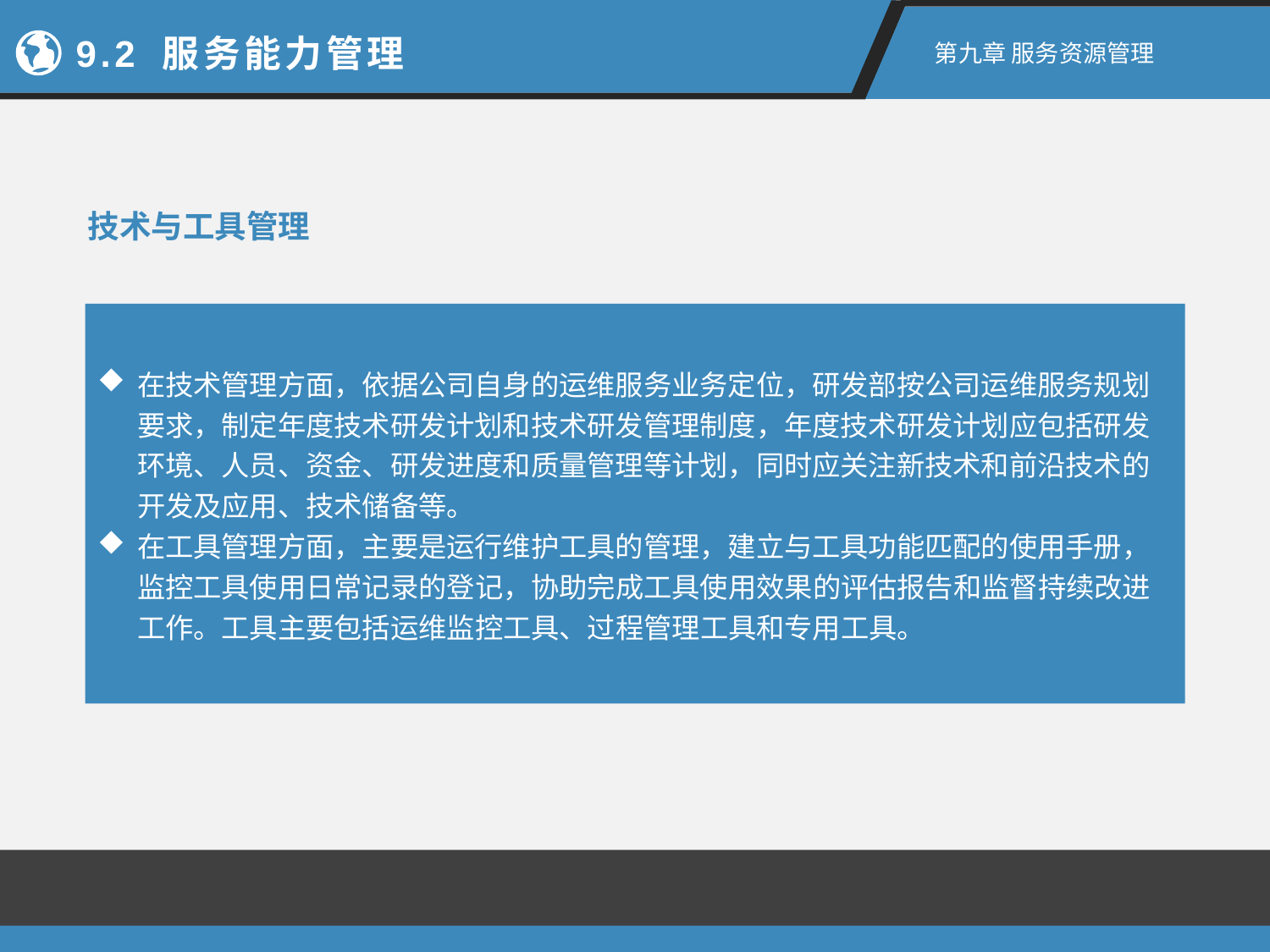

9.2 服务能力管理

第九章 服务资源管理
技术与工具管理
在技术管理方面，依据公司自身的运维服务业务定位，研发部按公司运维服务规划要求，制定年度技术研发计划和技术研发管理制度，年度技术研发计划应包括研发环境、人员、资金、研发进度和质量管理等计划，同时应关注新技术和前沿技术的开发及应用、技术储备等。
在工具管理方面，主要是运行维护工具的管理，建立与工具功能匹配的使用手册，监控工具使用日常记录的登记，协助完成工具使用效果的评估报告和监督持续改进工作。工具主要包括运维监控工具、过程管理工具和专用工具。